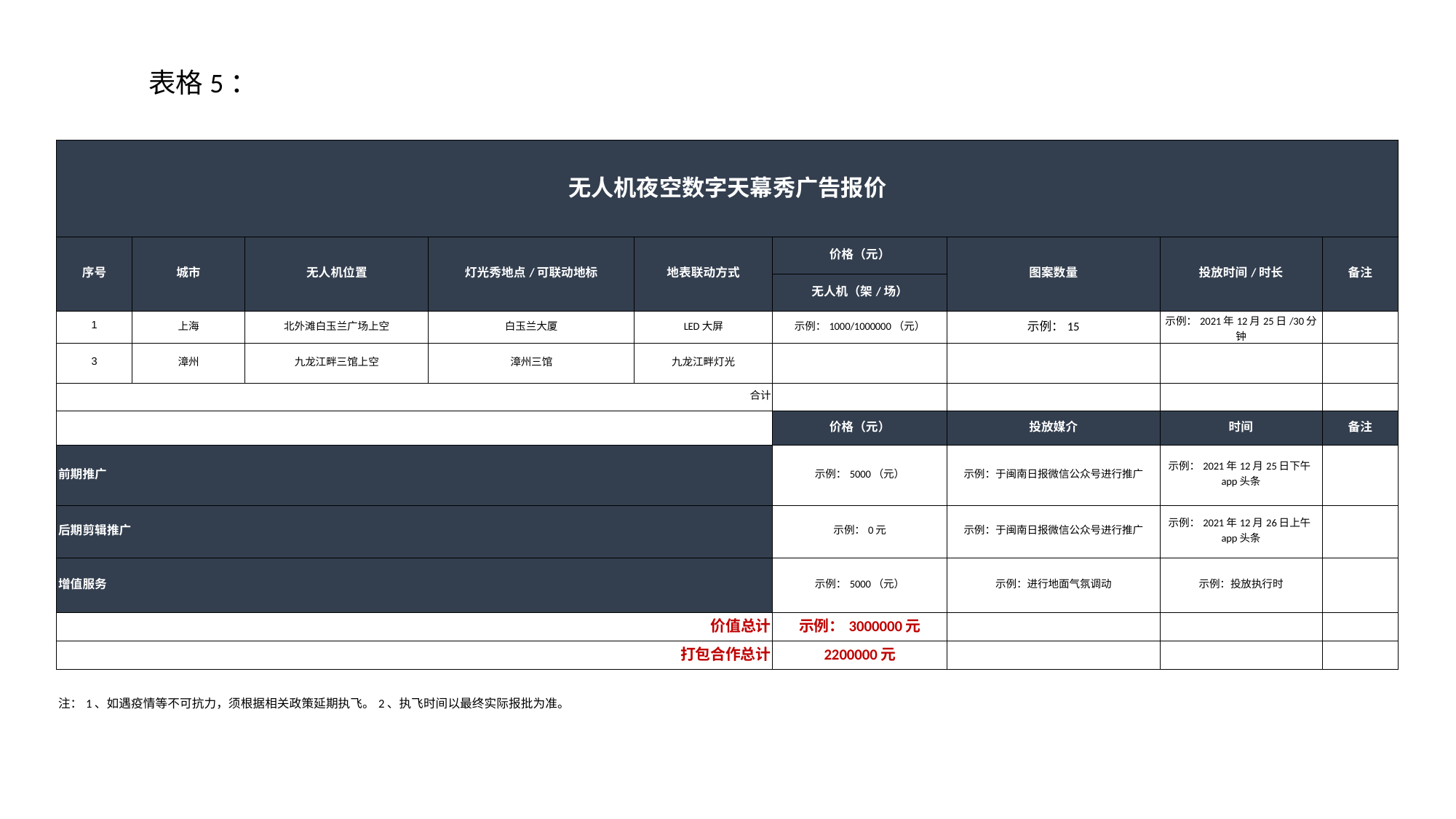

表格5：
| 无人机夜空数字天幕秀广告报价 |  |  |  |  |  |  |  |  |
| --- | --- | --- | --- | --- | --- | --- | --- | --- |
| 序号 | 城市 | 无人机位置 | 灯光秀地点/可联动地标 | 地表联动方式 | 价格（元） | 图案数量 | 投放时间/时长 | 备注 |
|  |  |  |  |  | 无人机（架/场） |  |  |  |
| 1 | 上海 | 北外滩白玉兰广场上空 | 白玉兰大厦 | LED大屏 | 示例：1000/1000000（元） | 示例：15 | 示例：2021年12月25日/30分钟 |  |
| 3 | 漳州 | 九龙江畔三馆上空 | 漳州三馆 | 九龙江畔灯光 |  |  |  |  |
| 合计 |  |  |  |  |  |  |  |  |
|  |  |  |  |  | 价格（元） | 投放媒介 | 时间 | 备注 |
| 前期推广 |  |  |  |  | 示例：5000（元） | 示例：于闽南日报微信公众号进行推广 | 示例：2021年12月25日下午app头条 |  |
| 后期剪辑推广 |  |  |  |  | 示例：0元 | 示例：于闽南日报微信公众号进行推广 | 示例：2021年12月26日上午app头条 |  |
| 增值服务 |  |  |  |  | 示例：5000（元） | 示例：进行地面气氛调动 | 示例：投放执行时 |  |
| 价值总计 |  |  |  |  | 示例：3000000元 |  |  |  |
| 打包合作总计 |  |  |  |  | 2200000元 |  |  |  |
|  |  |  |  |  |  |  |  |  |
| 注：1、如遇疫情等不可抗力，须根据相关政策延期执飞。2、执飞时间以最终实际报批为准。 |  |  |  |  |  |  |  |  |